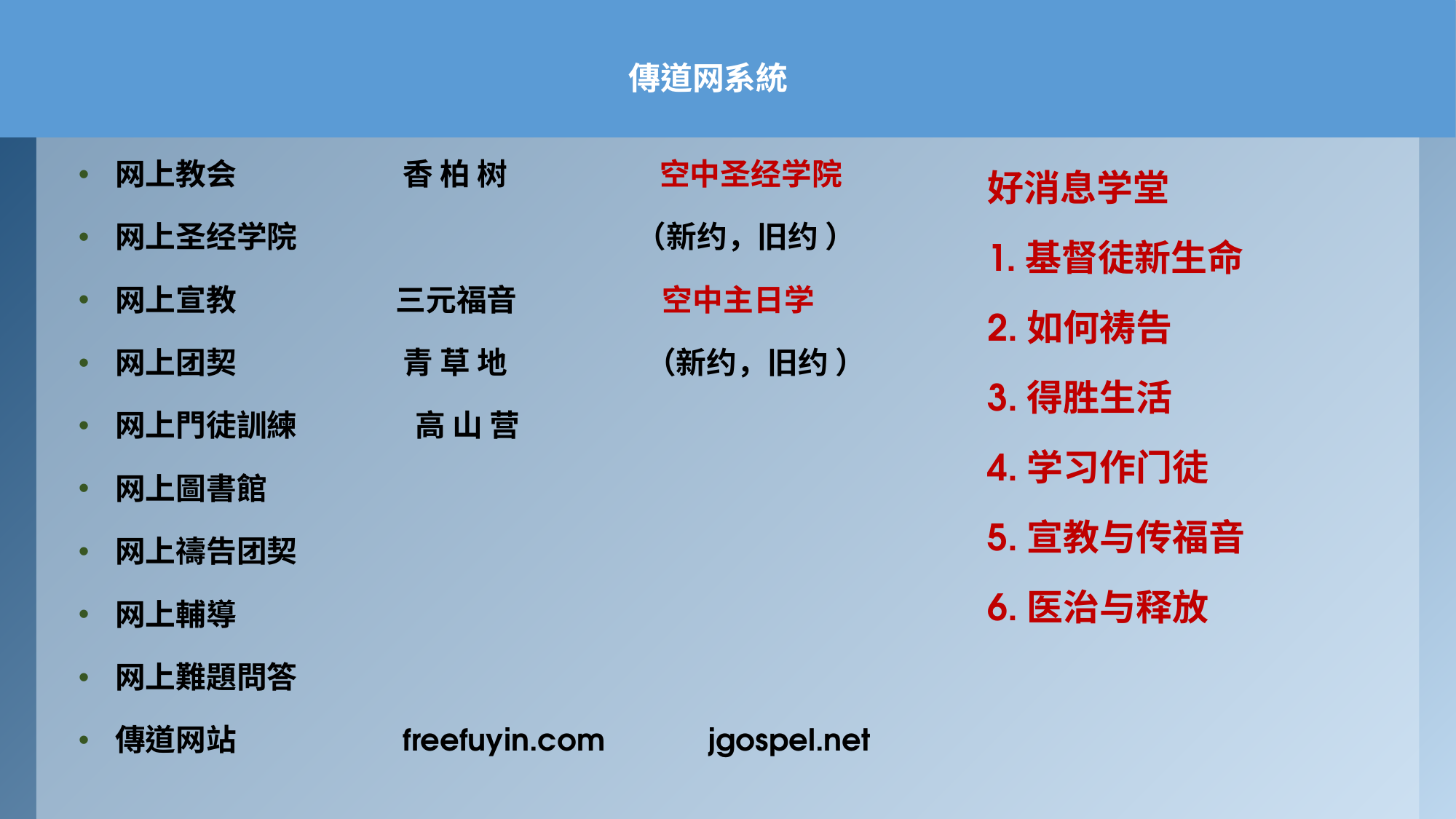

# 傳道网系統

网上教会                        香 柏 树                      空中圣经学院
网上圣经学院                                                 （新约，旧约 ）
网上宣教                       三元福音                     空中主日学
网上团契                        青 草 地                    （新约，旧约 ）
网上門徒訓練                 高 山 营
网上圖書館
网上禱告团契
网上輔導
网上難題問答
傳道网站                       freefuyin.com            jgospel.net

好消息学堂
1.基督徒新生命
2.如何祷告
3.得胜生活
4.学习作门徒
5.宣教与传福音
6.医治与释放